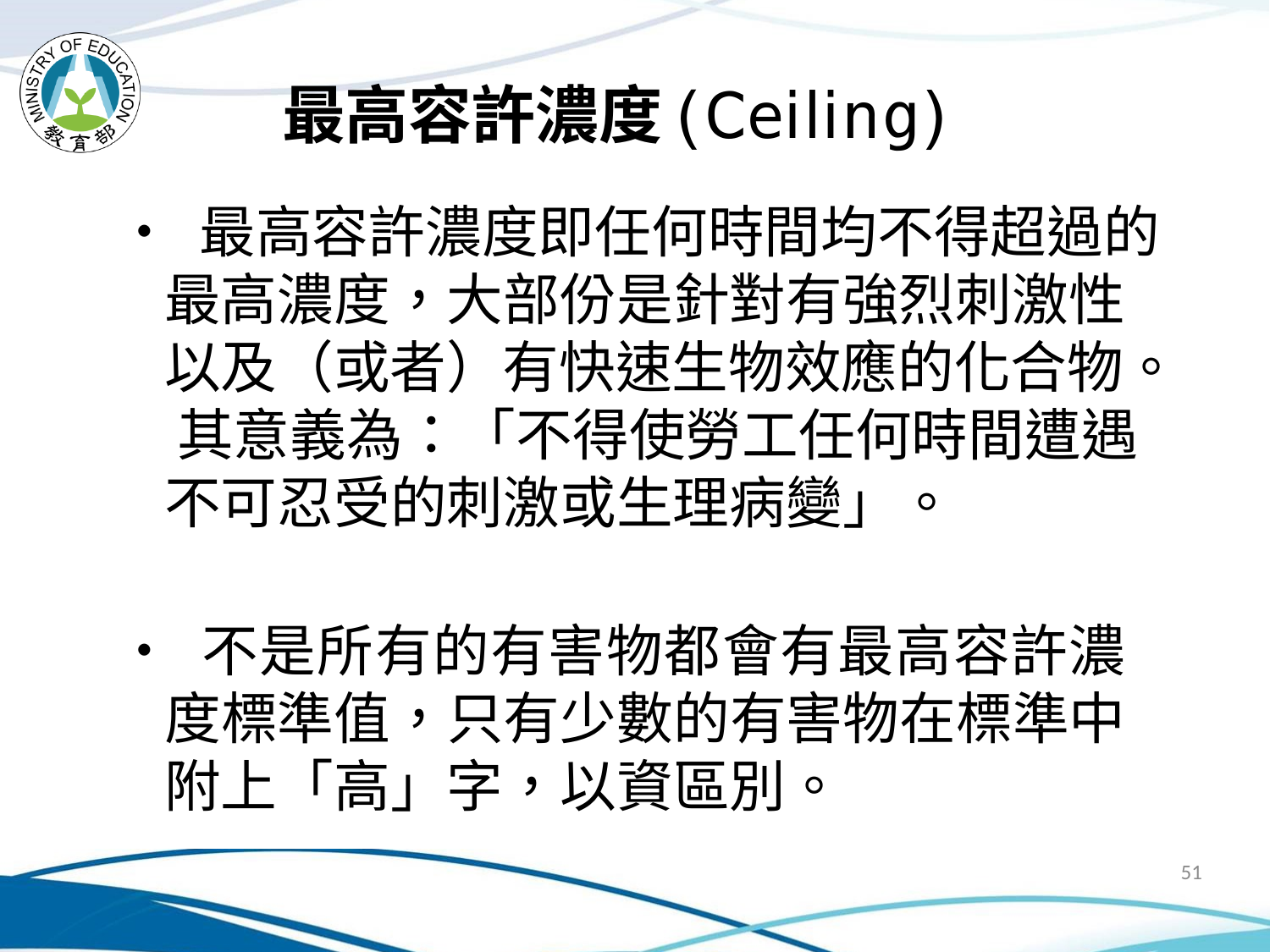

# 最高容許濃度(Ceiling)
• 最高容許濃度即任何時間均不得超過的  最高濃度，大部份是針對有強烈刺激性  以及（或者）有快速生物效應的化合物。  其意義為：「不得使勞工任何時間遭遇  不可忍受的刺激或生理病變」。

• 不是所有的有害物都會有最高容許濃度標準值，只有少數的有害物在標準中附上「高」字，以資區別。
51